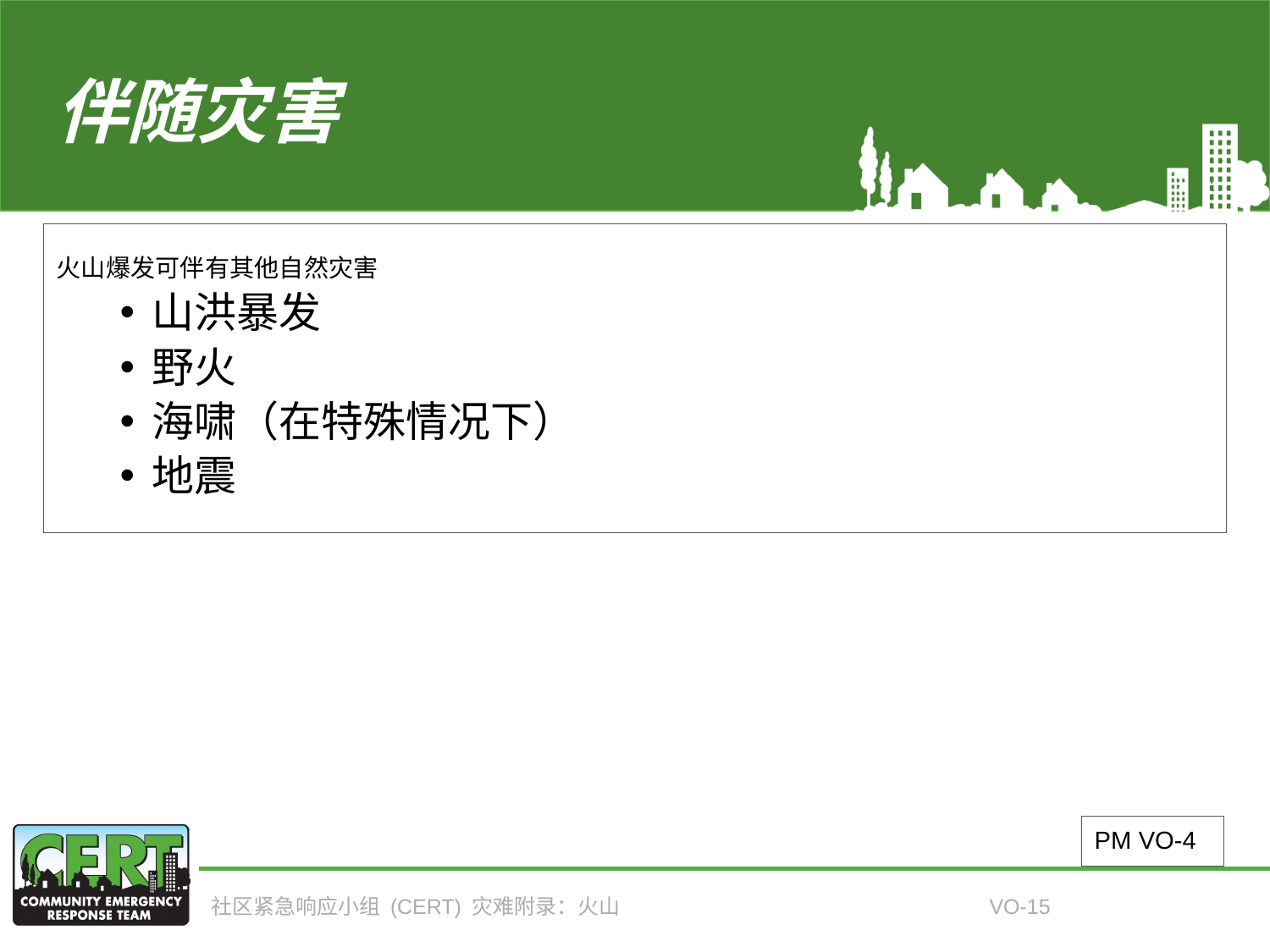

# 伴随灾害
火山爆发可伴有其他自然灾害
山洪暴发
野火
海啸（在特殊情况下）
地震
PM VO-4
社区紧急响应小组 (CERT) 灾难附录：火山
VO-15